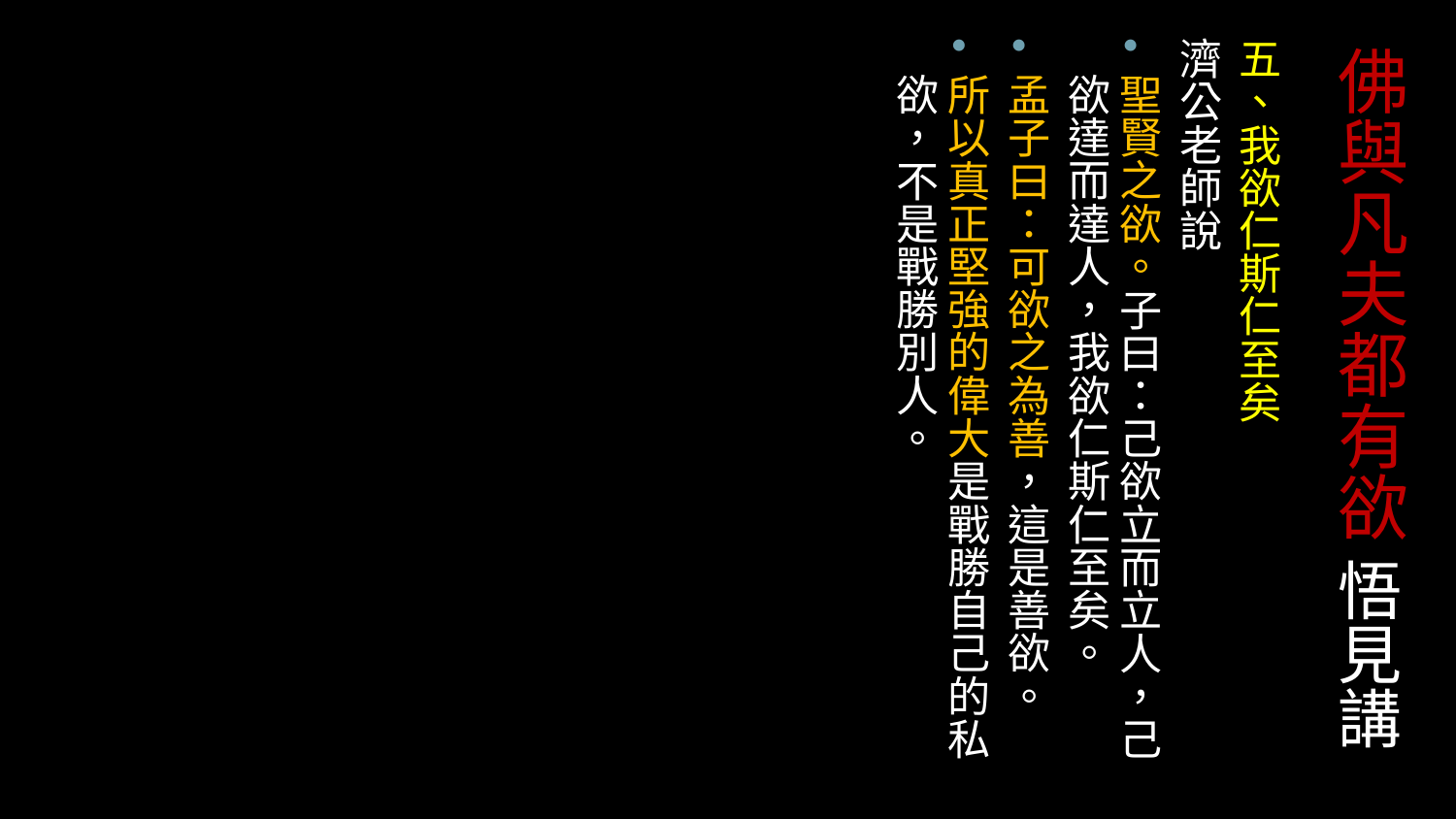

五、我欲仁斯仁至矣
濟公老師說
聖賢之欲。子曰：己欲立而立人，己欲達而達人，我欲仁斯仁至矣。
孟子曰：可欲之為善，這是善欲。
所以真正堅強的偉大是戰勝自己的私欲，不是戰勝別人。

# 佛與凡夫都有欲 悟見講